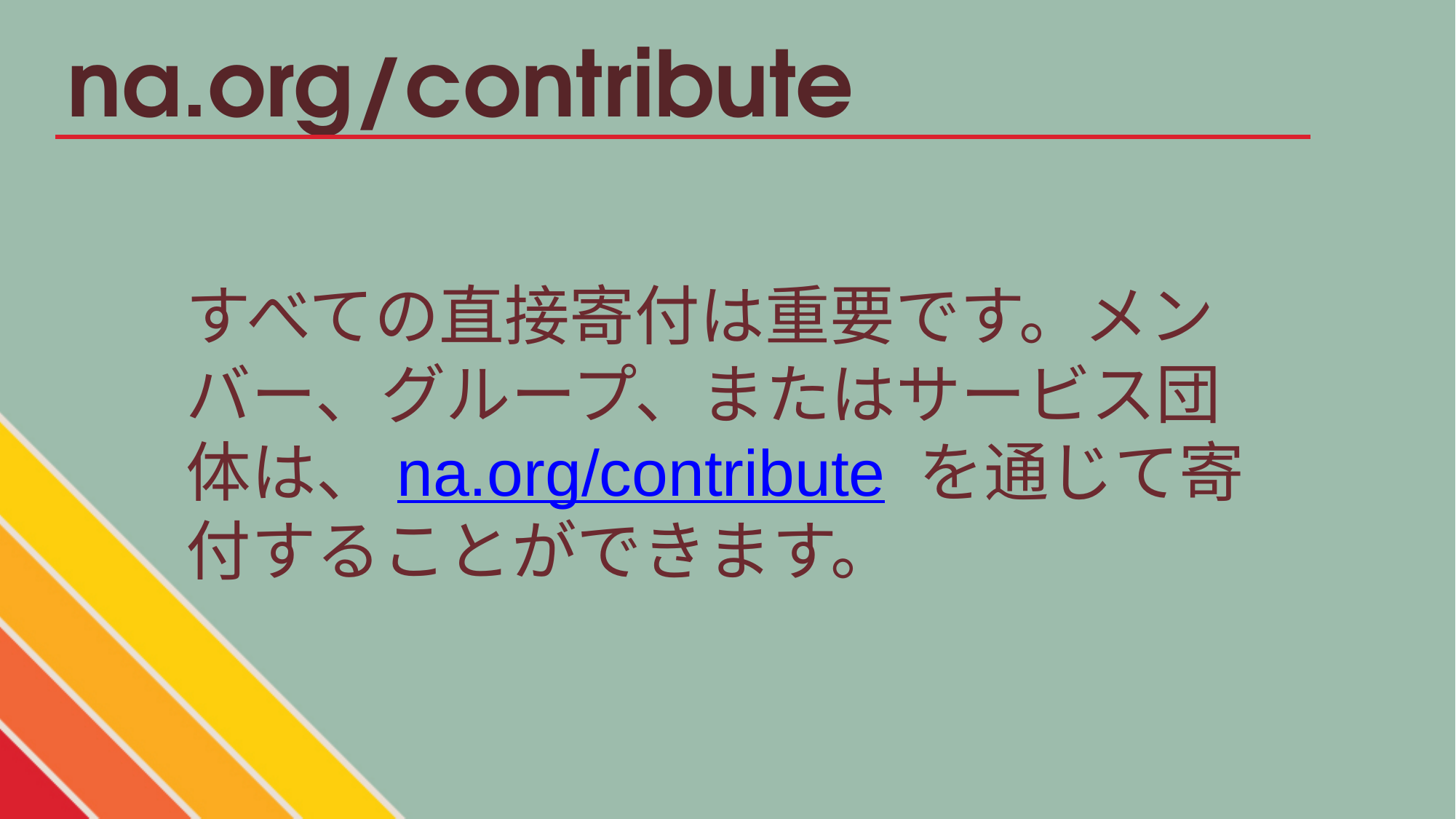

na.org/contribute

すべての直接寄付は重要です。メンバー、グループ、またはサービス団体は、na.org/contribute を通じて寄付することができます。